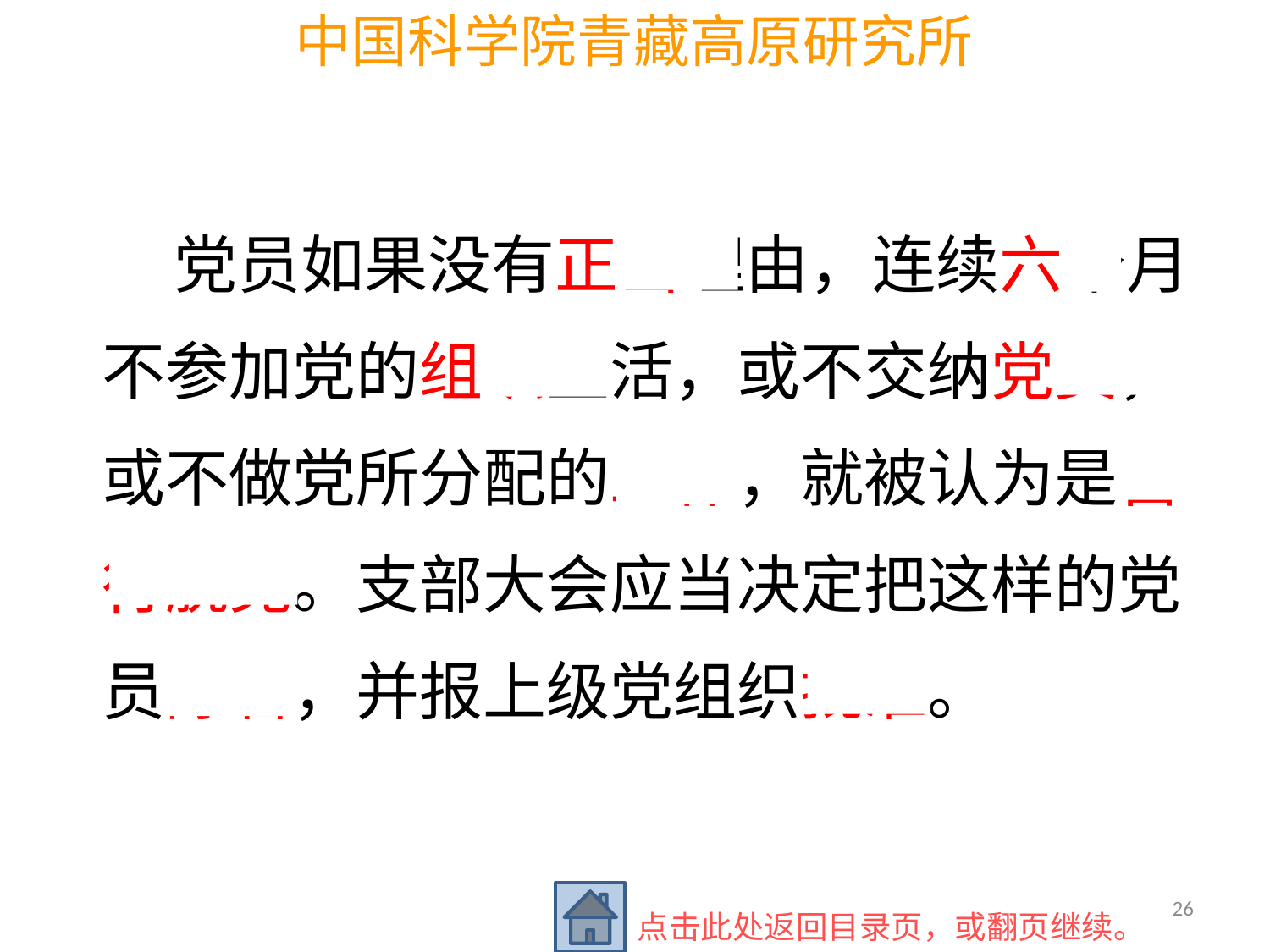

# 党员如果没有正当理由，连续六个月不参加党的组织生活，或不交纳党费，或不做党所分配的工作，就被认为是自行脱党。支部大会应当决定把这样的党员除名，并报上级党组织批准。

26

点击此处返回目录页，或翻页继续。